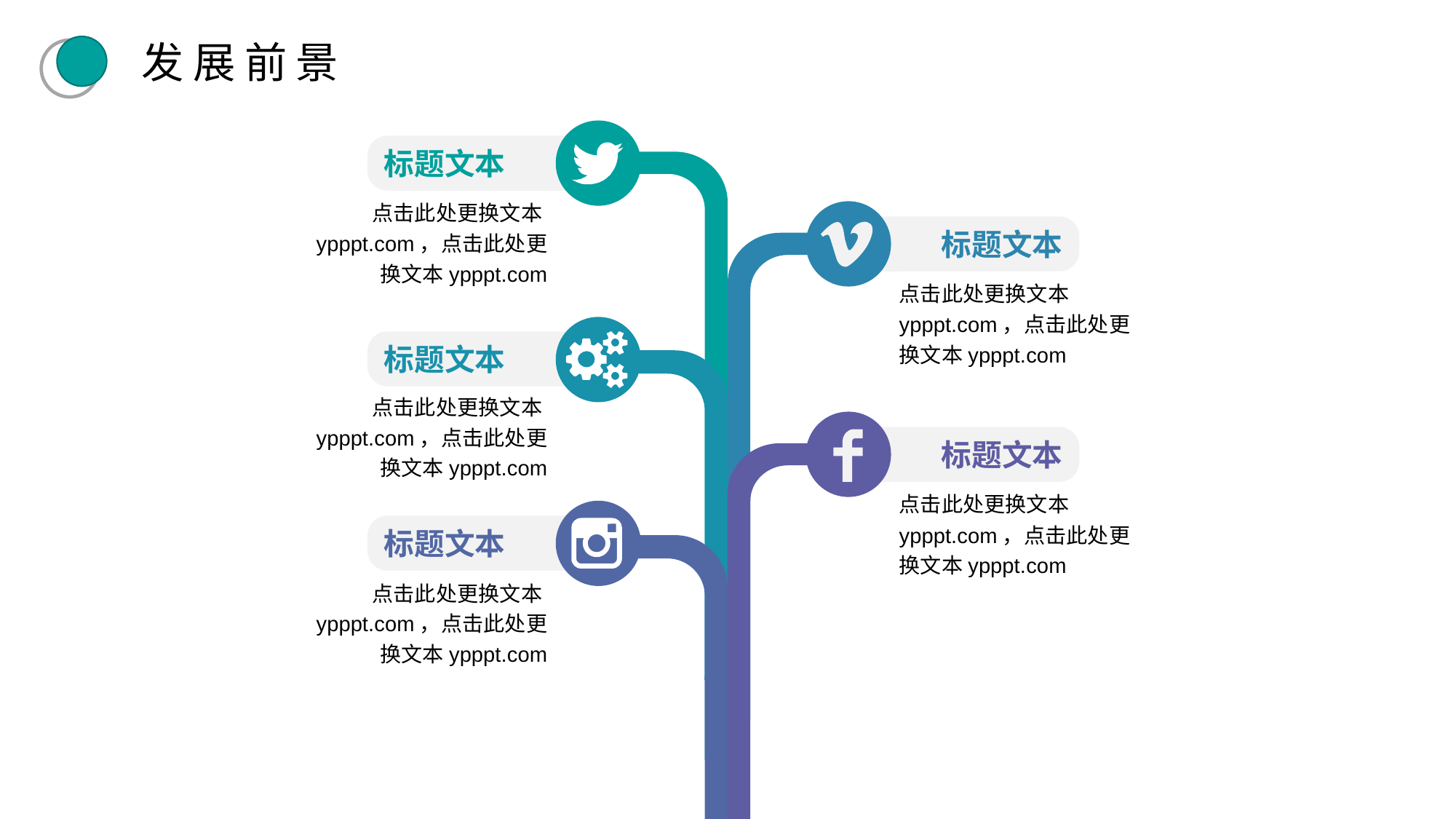

发展前景

标题文本

点击此处更换文本ypppt.com，点击此处更换文本ypppt.com

标题文本
点击此处更换文本ypppt.com，点击此处更换文本ypppt.com

标题文本
点击此处更换文本ypppt.com，点击此处更换文本ypppt.com

标题文本

点击此处更换文本ypppt.com，点击此处更换文本ypppt.com

标题文本

点击此处更换文本ypppt.com，点击此处更换文本ypppt.com